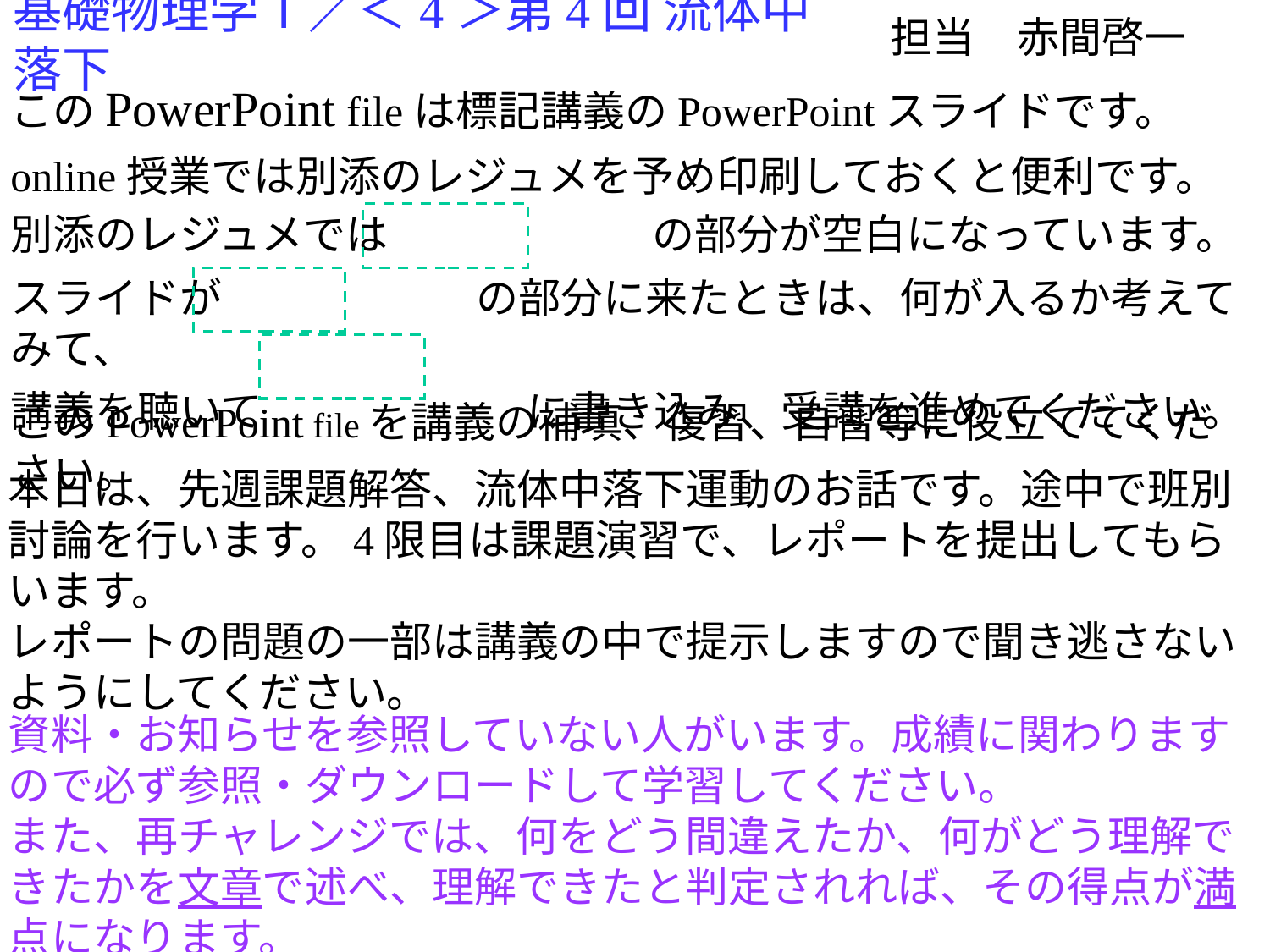

# 基礎物理学Ⅰ／＜4＞第4回 流体中落下
担当　赤間啓一
このPowerPoint fileは標記講義のPowerPointスライドです。
online授業では別添のレジュメを予め印刷しておくと便利です。
別添のレジュメでは　　　　　 　の部分が空白になっています。
スライドが　　　　　　の部分に来たときは、何が入るか考えてみて、
講義を聴いて　　　　　 　に書き込み、受講を進めてください。

このPowerPoint fileを講義の補填、復習、自習等に役立ててください。
本日は、先週課題解答、流体中落下運動のお話です。途中で班別討論を行います。4限目は課題演習で、レポートを提出してもらいます。
レポートの問題の一部は講義の中で提示しますので聞き逃さないようにしてください。
資料・お知らせを参照していない人がいます。成績に関わりますので必ず参照・ダウンロードして学習してください。
また、再チャレンジでは、何をどう間違えたか、何がどう理解できたかを文章で述べ、理解できたと判定されれば、その得点が満点になります。